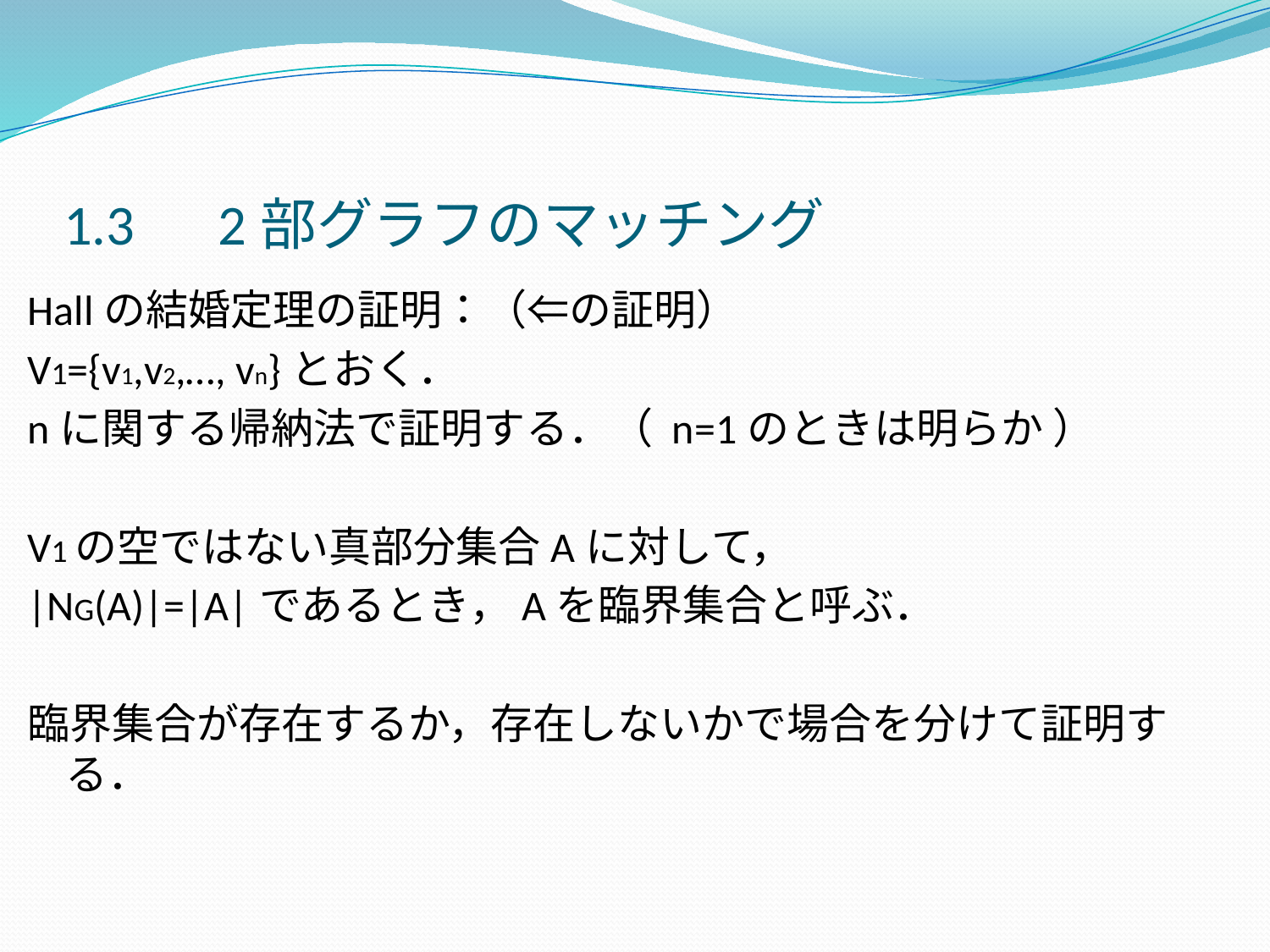

1.3　2部グラフのマッチング
Hallの結婚定理の証明：（⇐の証明）
V1={v1,v2,…, vn}とおく．
nに関する帰納法で証明する．（ n=1のときは明らか ）

V1の空ではない真部分集合Aに対して，
|NG(A)|=|A|であるとき，Aを臨界集合と呼ぶ．

臨界集合が存在するか，存在しないかで場合を分けて証明する．